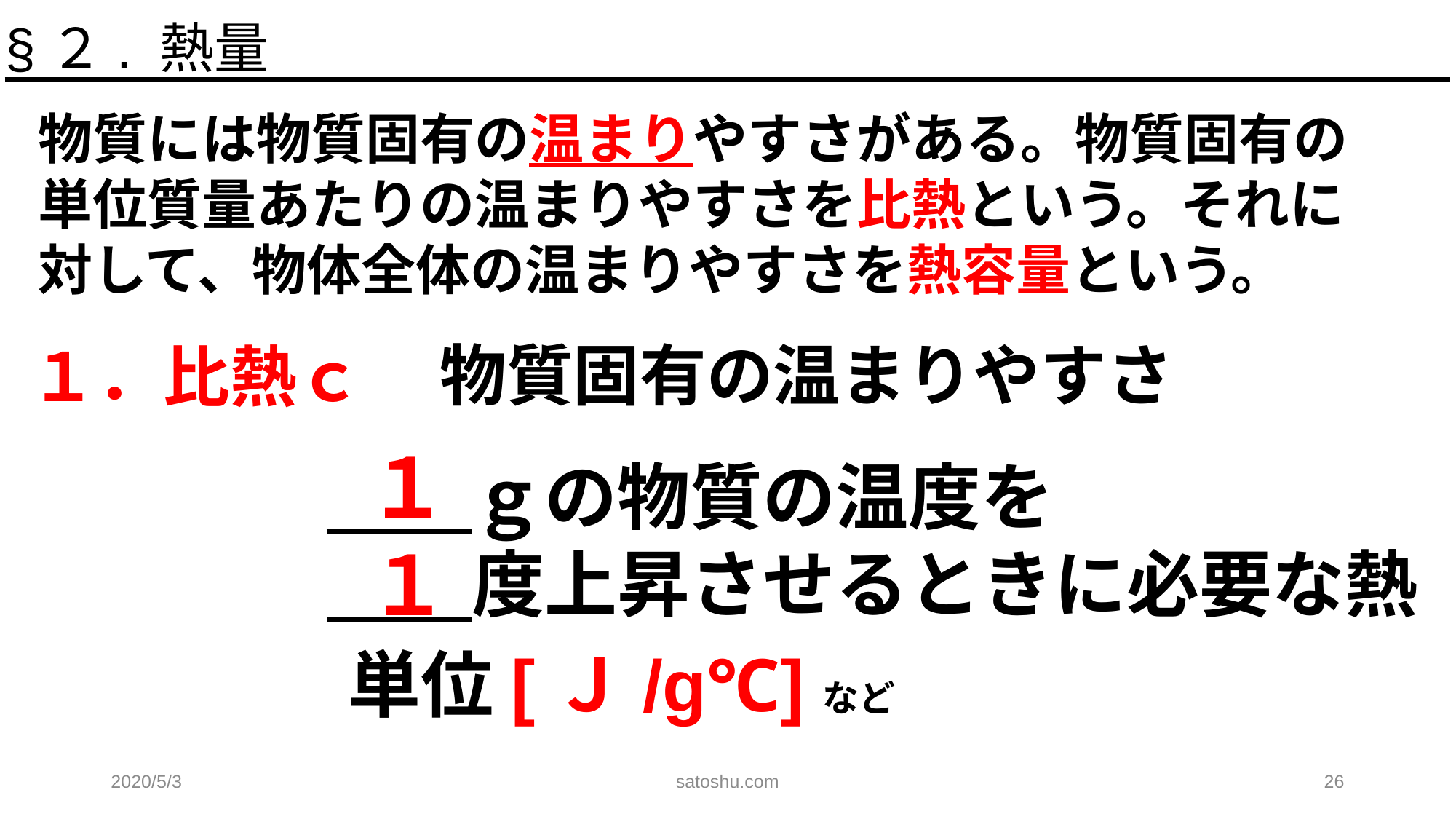

§２. 熱量
物質には物質固有の温まりやすさがある。物質固有の単位質量あたりの温まりやすさを比熱という。それに対して、物体全体の温まりやすさを熱容量という。
物質固有の温まりやすさ
１．比熱ｃ
１
　　ｇの物質の温度を
　　度上昇させるときに必要な熱
１
単位[Ｊ/g℃]など
2020/5/3
satoshu.com
26